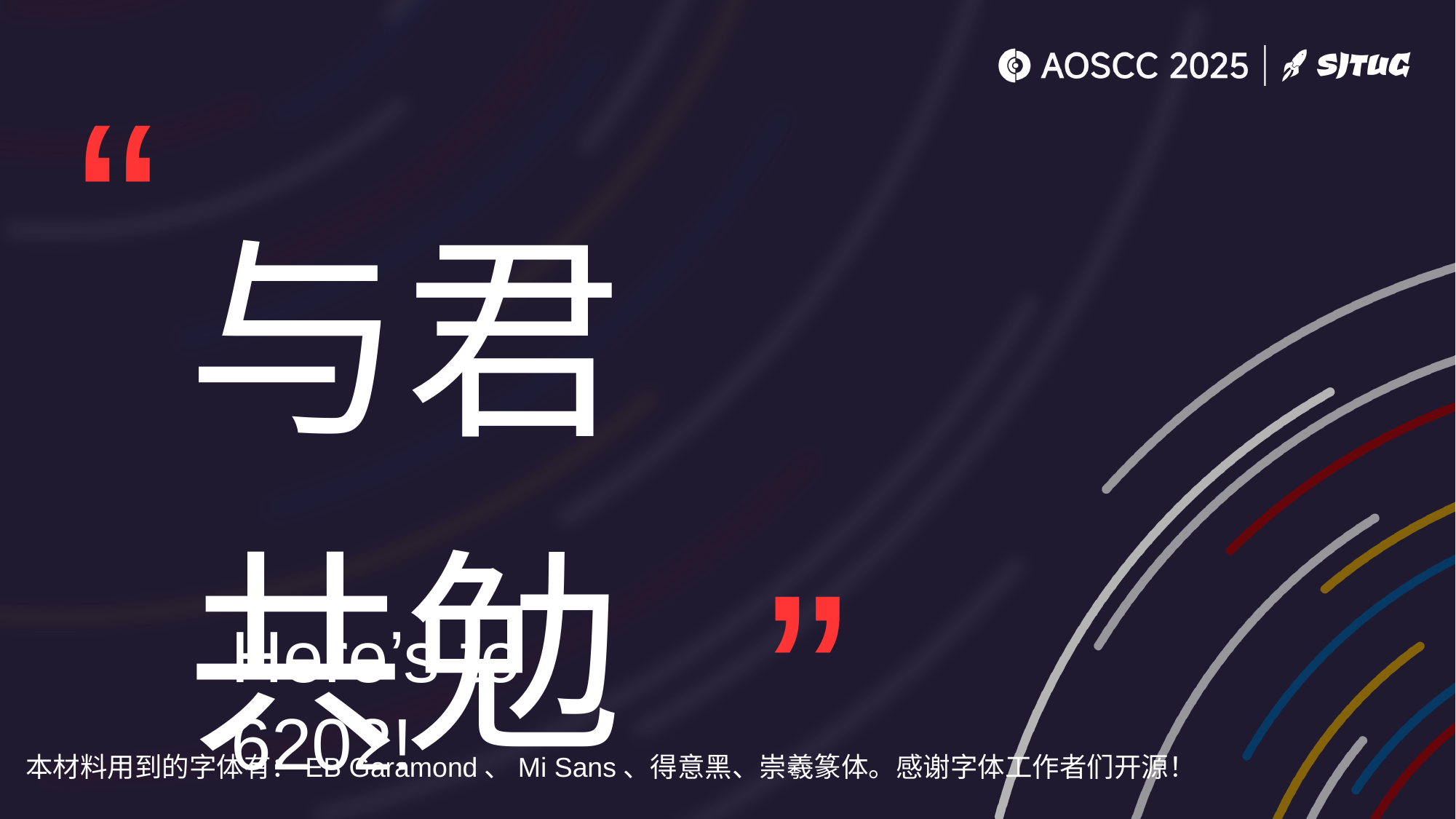

与君共勉
Here’s to 6202!
本材料用到的字体有：EB Garamond、Mi Sans、得意黑、崇羲篆体。感谢字体工作者们开源！